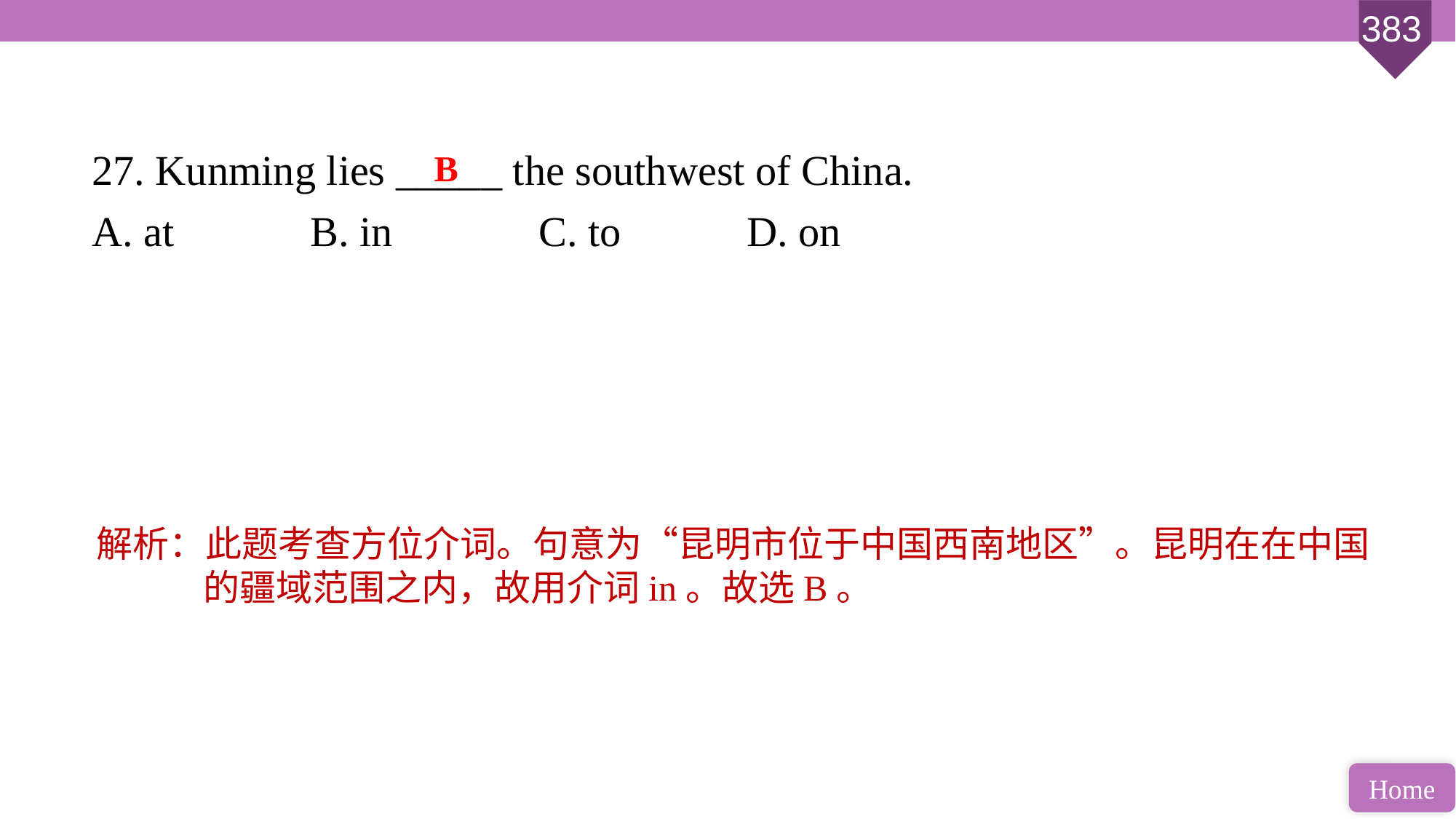

27. Kunming lies _____ the southwest of China.
A. at 		B. in		 C. to 		D. on
B
解析：此题考查方位介词。句意为“昆明市位于中国西南地区”。昆明在在中国的疆域范围之内，故用介词in。故选B。